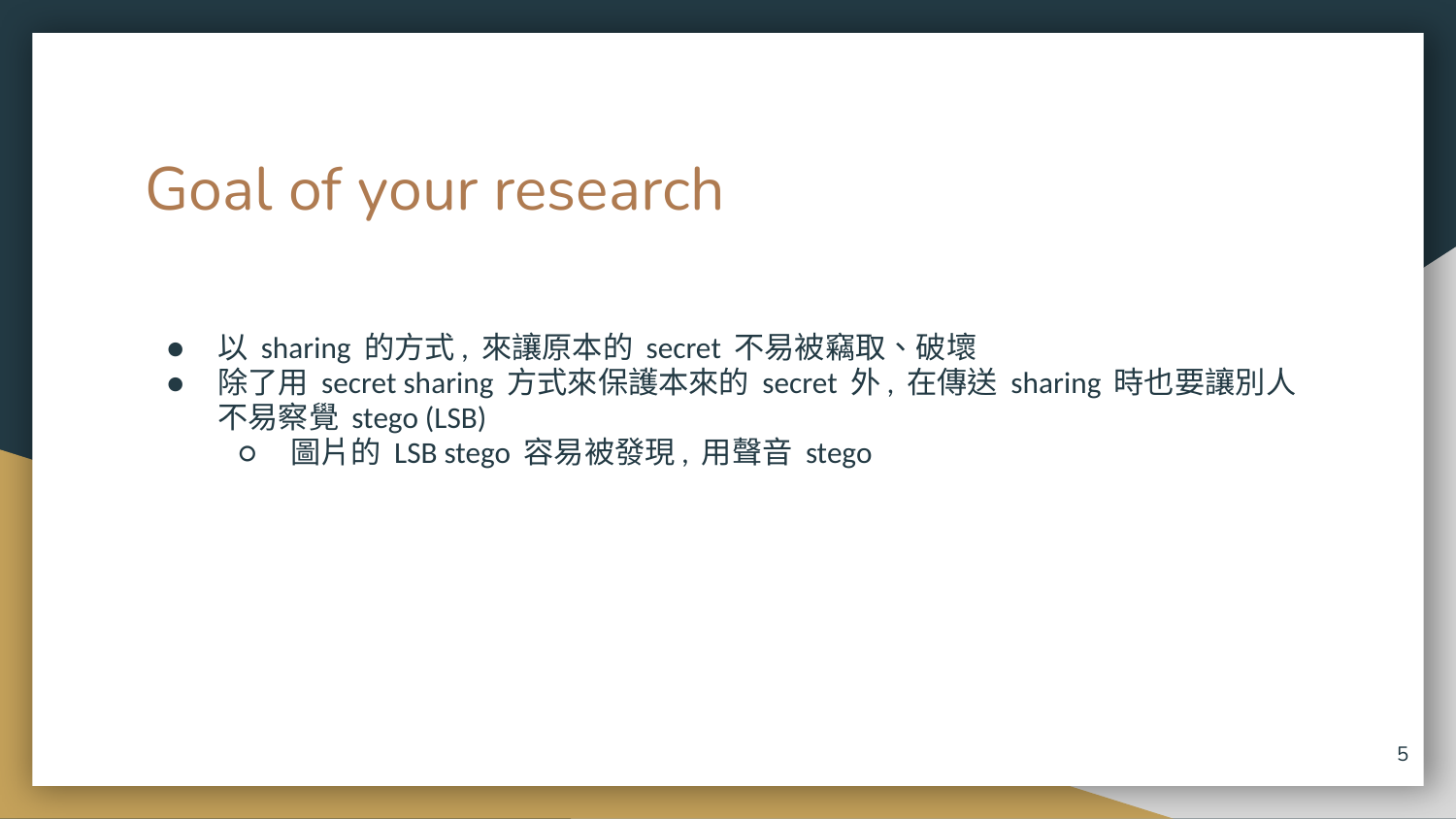

# Goal of your research
以 sharing 的方式, 來讓原本的 secret 不易被竊取、破壞
除了用 secret sharing 方式來保護本來的 secret 外, 在傳送 sharing 時也要讓別人不易察覺 stego (LSB)
圖片的 LSB stego 容易被發現, 用聲音 stego
5